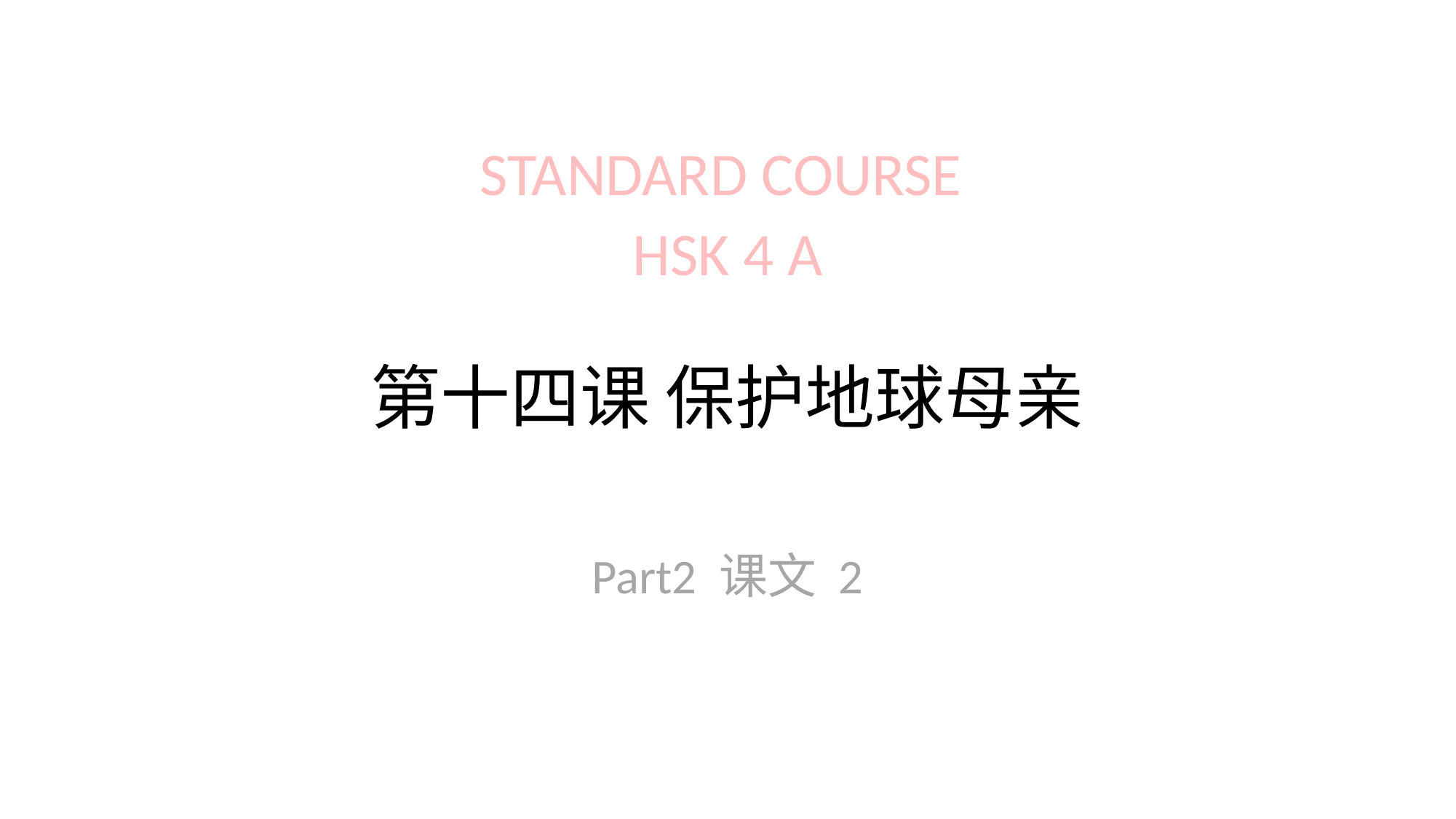

STANDARD COURSE
HSK 4 A
# 第十四课 保护地球母亲
Part2 课文 2